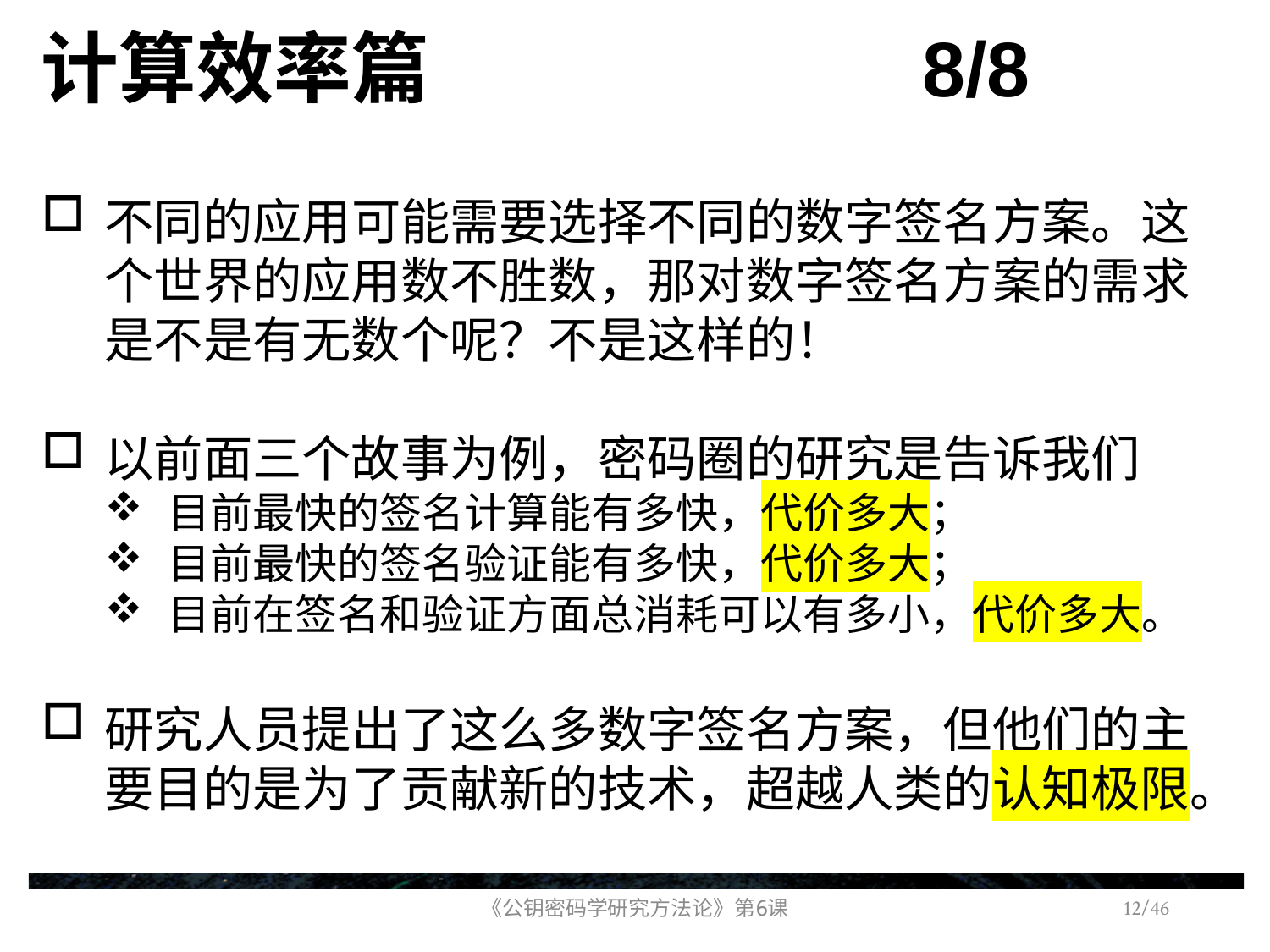

# 计算效率篇                           8/8
不同的应用可能需要选择不同的数字签名方案。这个世界的应用数不胜数，那对数字签名方案的需求是不是有无数个呢？不是这样的！

以前面三个故事为例，密码圈的研究是告诉我们
目前最快的签名计算能有多快，代价多大；
目前最快的签名验证能有多快，代价多大；
目前在签名和验证方面总消耗可以有多小，代价多大。

研究人员提出了这么多数字签名方案，但他们的主要目的是为了贡献新的技术，超越人类的认知极限。
《公钥密码学研究方法论》第6课
12/46